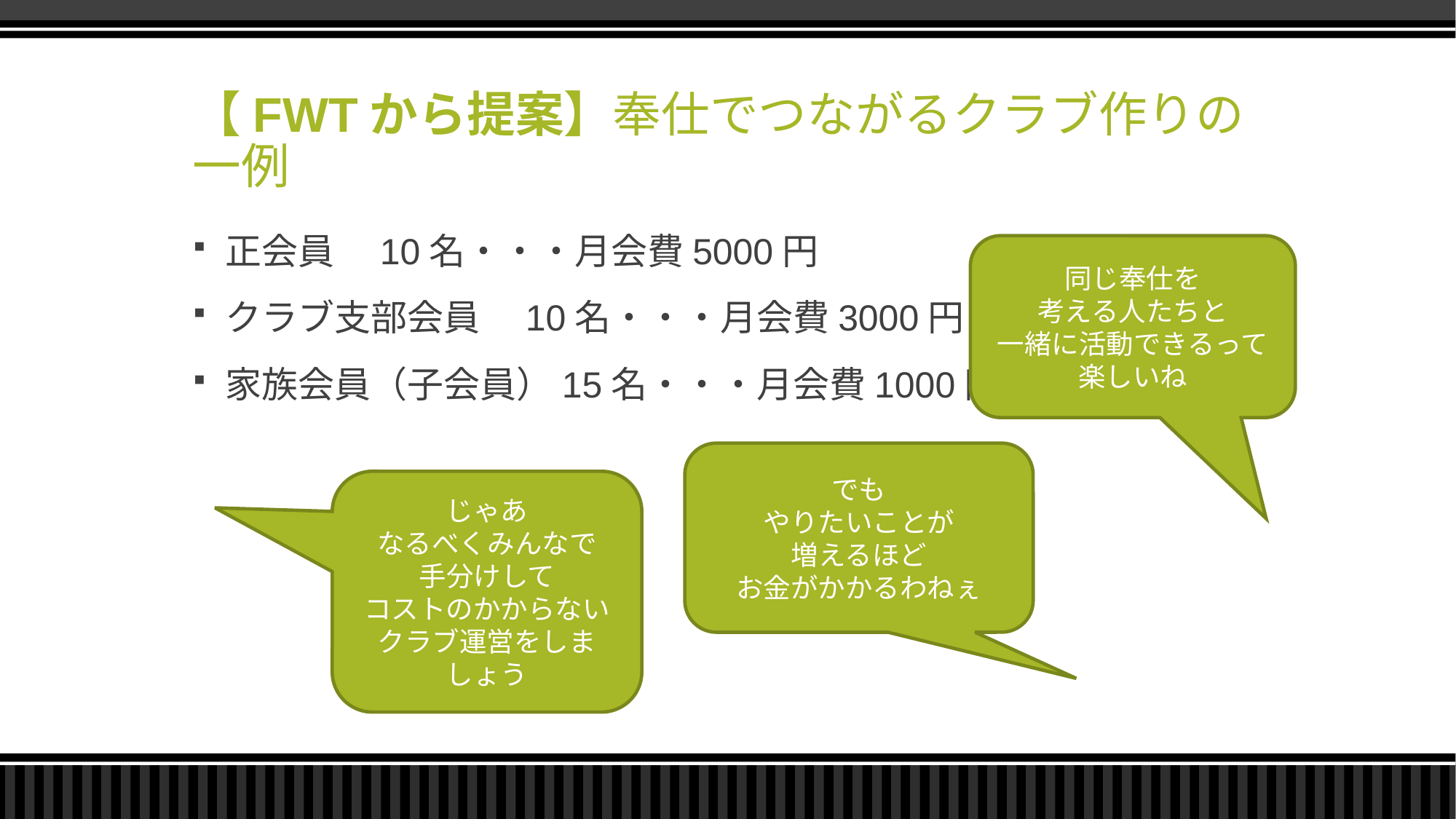

# 【FWTから提案】奉仕でつながるクラブ作りの一例
正会員　10名・・・月会費5000円
クラブ支部会員　10名・・・月会費3000円
家族会員（子会員）15名・・・月会費1000円

同じ奉仕を
考える人たちと
一緒に活動できるって
楽しいね
でも
やりたいことが
増えるほど
お金がかかるわねぇ
じゃあ
なるべくみんなで
手分けして
コストのかからない
クラブ運営をしましょう